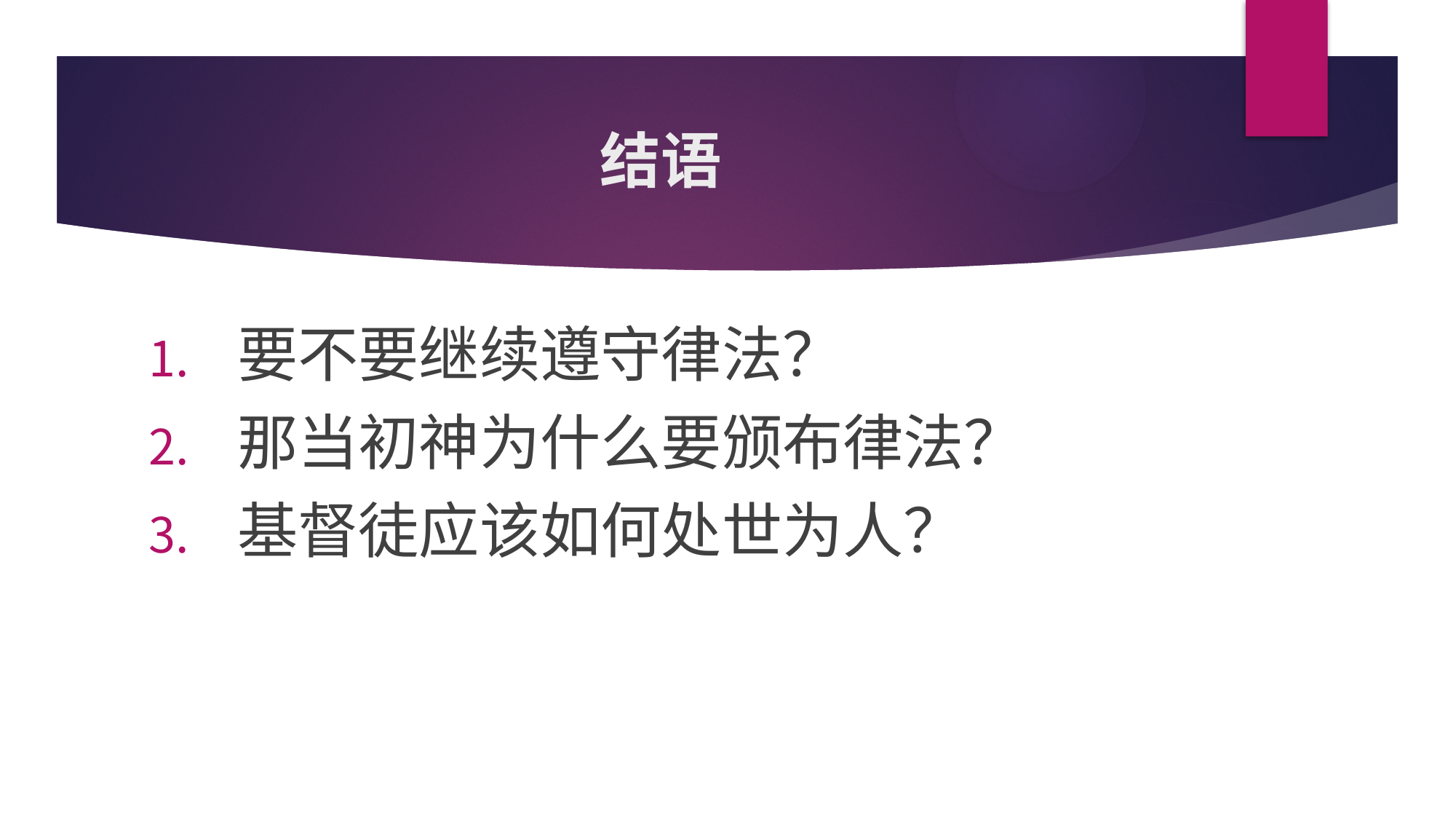

# 结语
要不要继续遵守律法？
那当初神为什么要颁布律法？
基督徒应该如何处世为人？